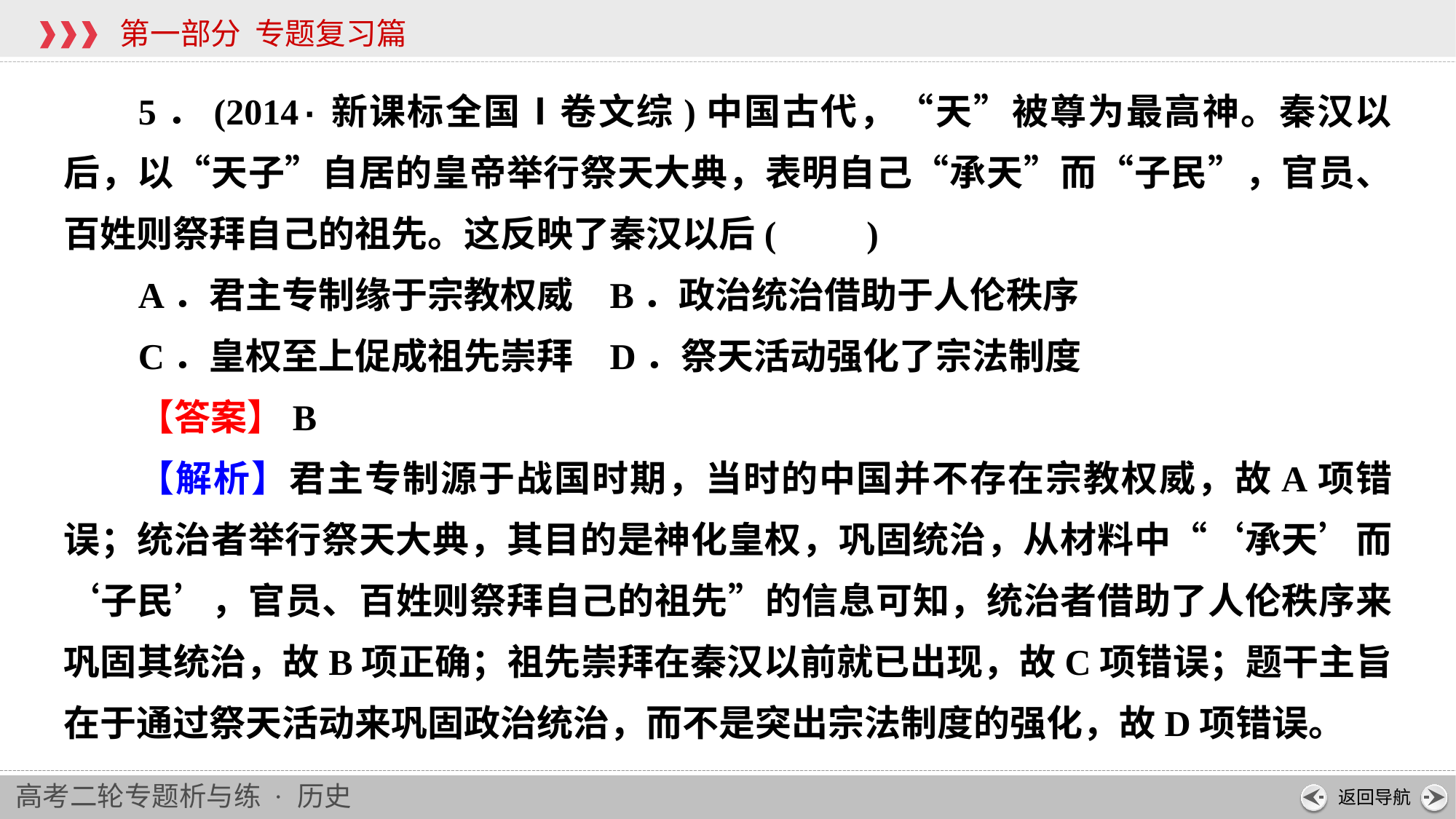

5．(2014·新课标全国Ⅰ卷文综)中国古代，“天”被尊为最高神。秦汉以后，以“天子”自居的皇帝举行祭天大典，表明自己“承天”而“子民”，官员、百姓则祭拜自己的祖先。这反映了秦汉以后(　　)
A．君主专制缘于宗教权威 	B．政治统治借助于人伦秩序
C．皇权至上促成祖先崇拜	D．祭天活动强化了宗法制度
【答案】B
【解析】君主专制源于战国时期，当时的中国并不存在宗教权威，故A项错误；统治者举行祭天大典，其目的是神化皇权，巩固统治，从材料中“‘承天’而‘子民’，官员、百姓则祭拜自己的祖先”的信息可知，统治者借助了人伦秩序来巩固其统治，故B项正确；祖先崇拜在秦汉以前就已出现，故C项错误；题干主旨在于通过祭天活动来巩固政治统治，而不是突出宗法制度的强化，故D项错误。